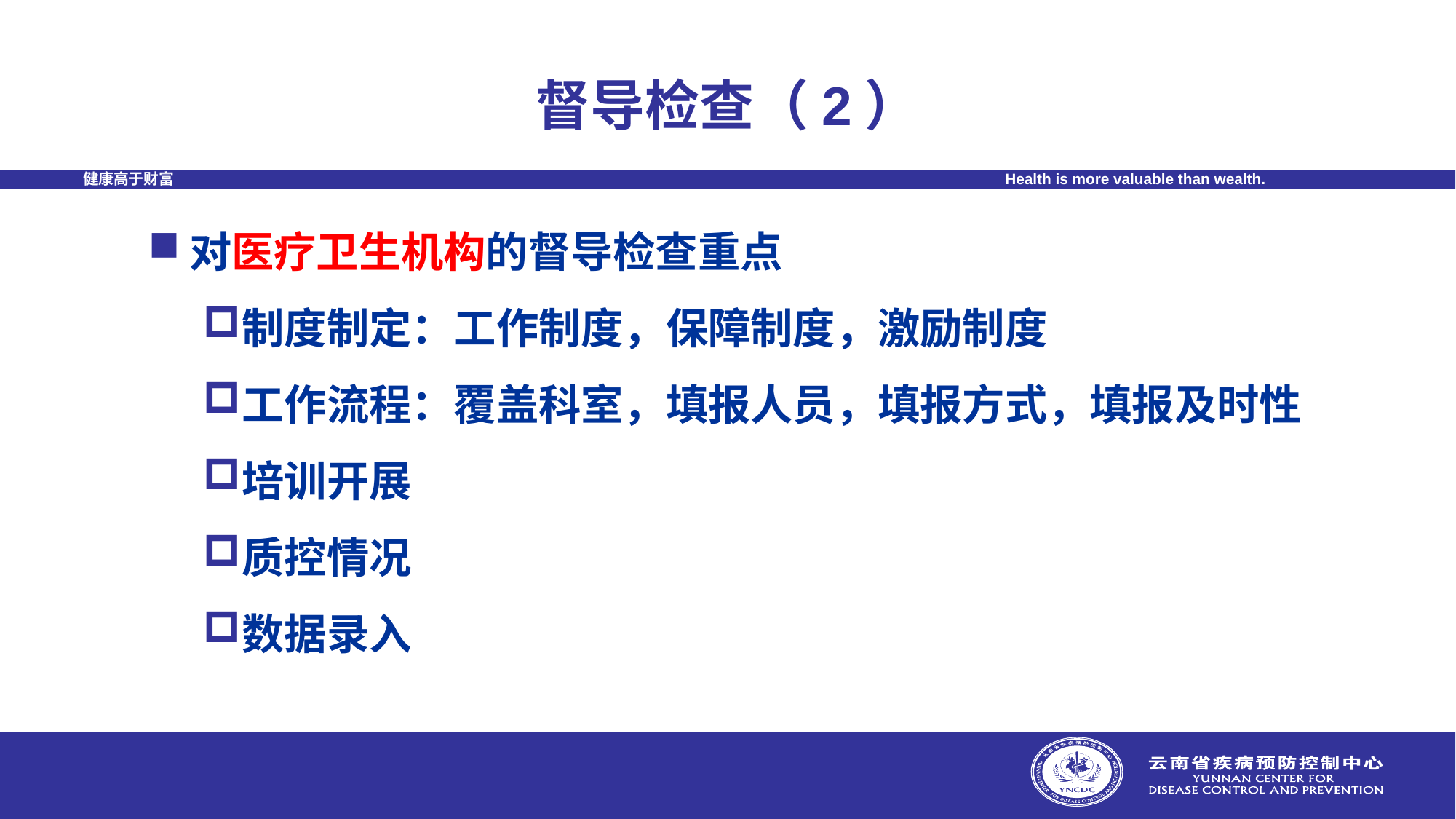

# 督导检查（2）
对医疗卫生机构的督导检查重点
制度制定：工作制度，保障制度，激励制度
工作流程：覆盖科室，填报人员，填报方式，填报及时性
培训开展
质控情况
数据录入